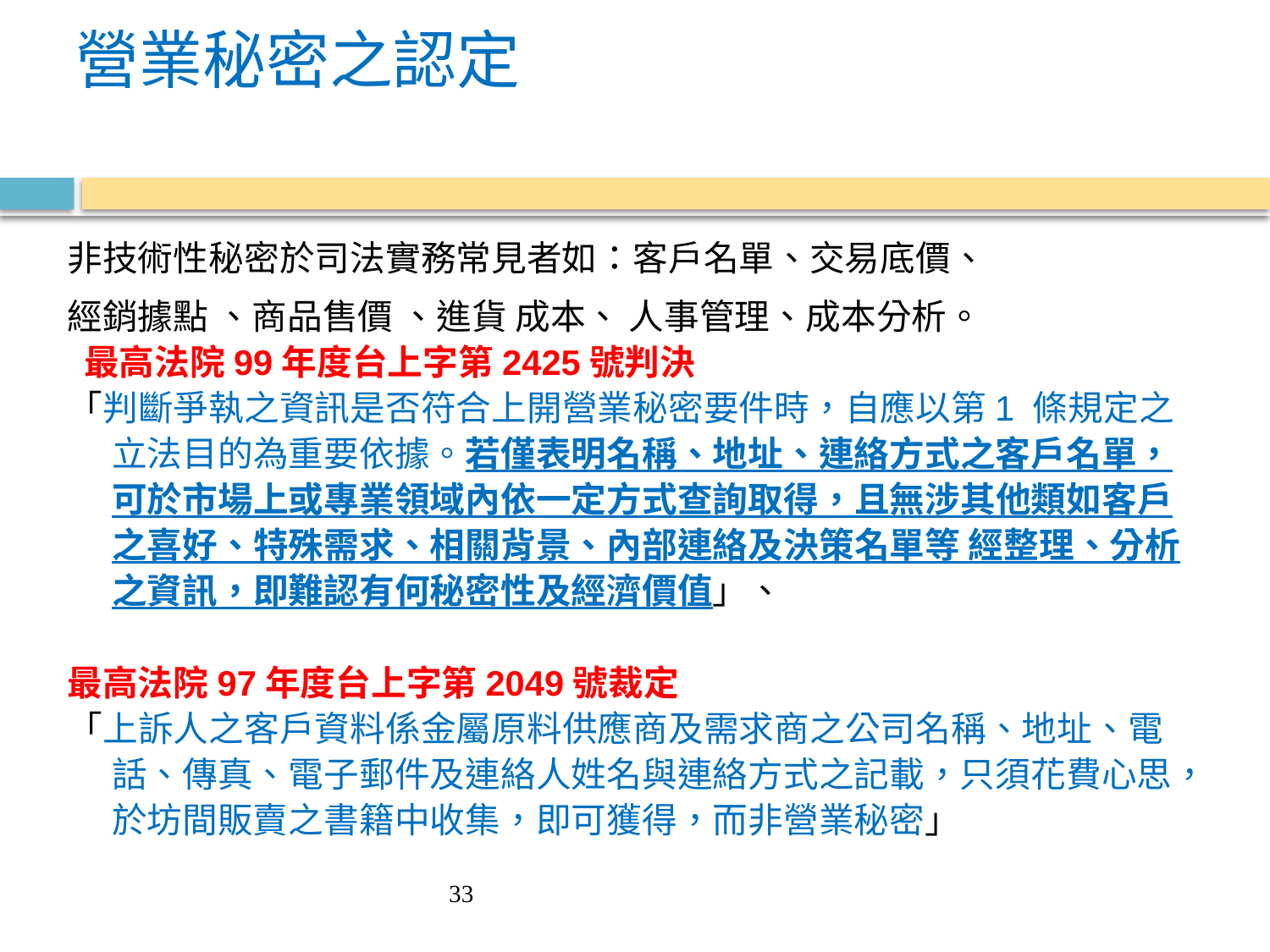

# 營業秘密之認定
非技術性秘密於司法實務常見者如：客戶名單、交易底價、
經銷據點 、商品售價 、進貨 成本、 人事管理、成本分析。
 最高法院99年度台上字第2425號判決
「判斷爭執之資訊是否符合上開營業秘密要件時，自應以第1 條規定之立法目的為重要依據。若僅表明名稱、地址、連絡方式之客戶名單，可於市場上或專業領域內依一定方式查詢取得，且無涉其他類如客戶之喜好、特殊需求、相關背景、內部連絡及決策名單等 經整理、分析之資訊，即難認有何秘密性及經濟價值」、

最高法院97年度台上字第2049號裁定
「上訴人之客戶資料係金屬原料供應商及需求商之公司名稱、地址、電話、傳真、電子郵件及連絡人姓名與連絡方式之記載，只須花費心思，於坊間販賣之書籍中收集，即可獲得，而非營業秘密」

33